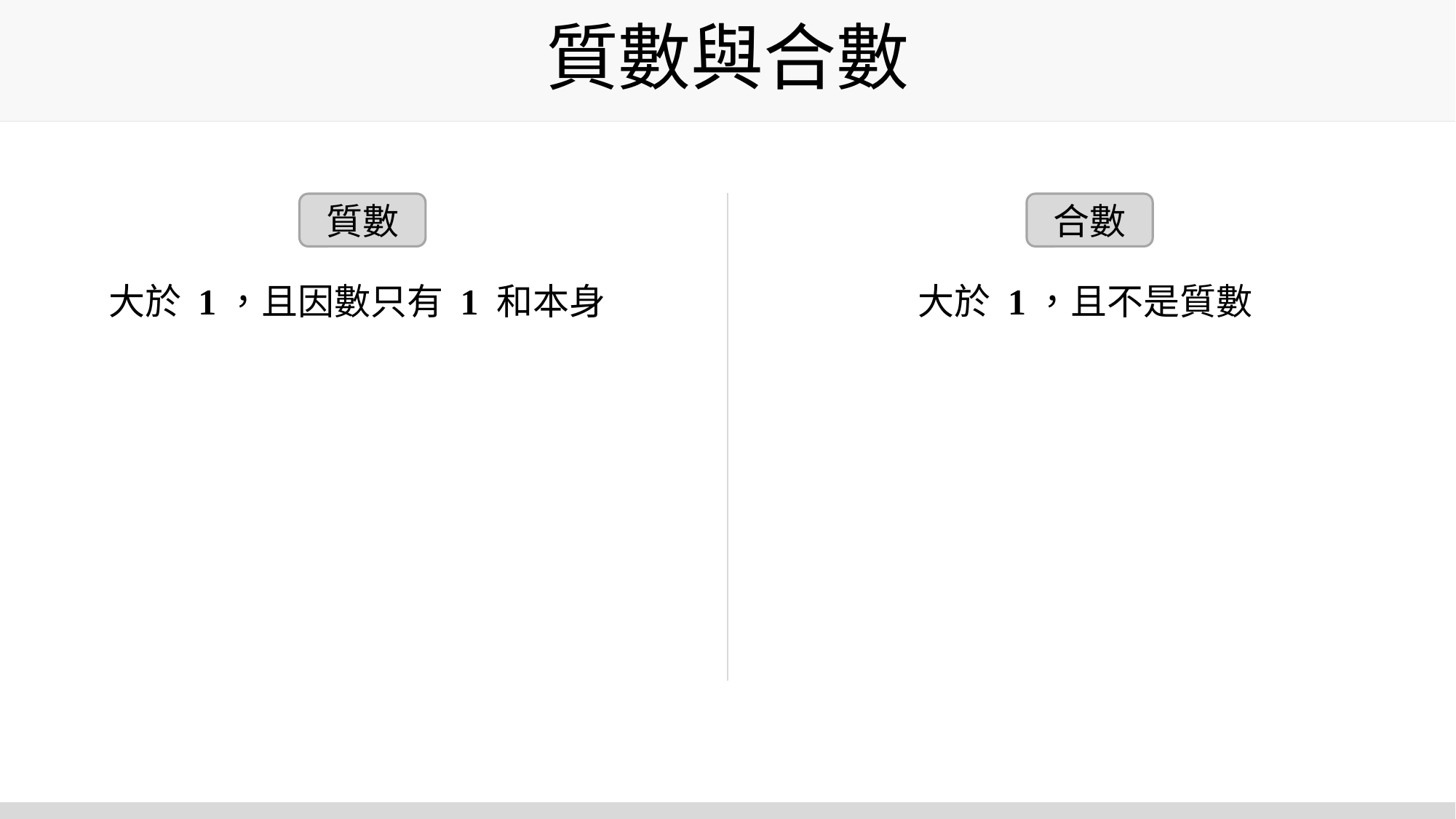

# 質數與合數
質數
合數
大於 1，且不是質數
大於 1，且因數只有 1 和本身